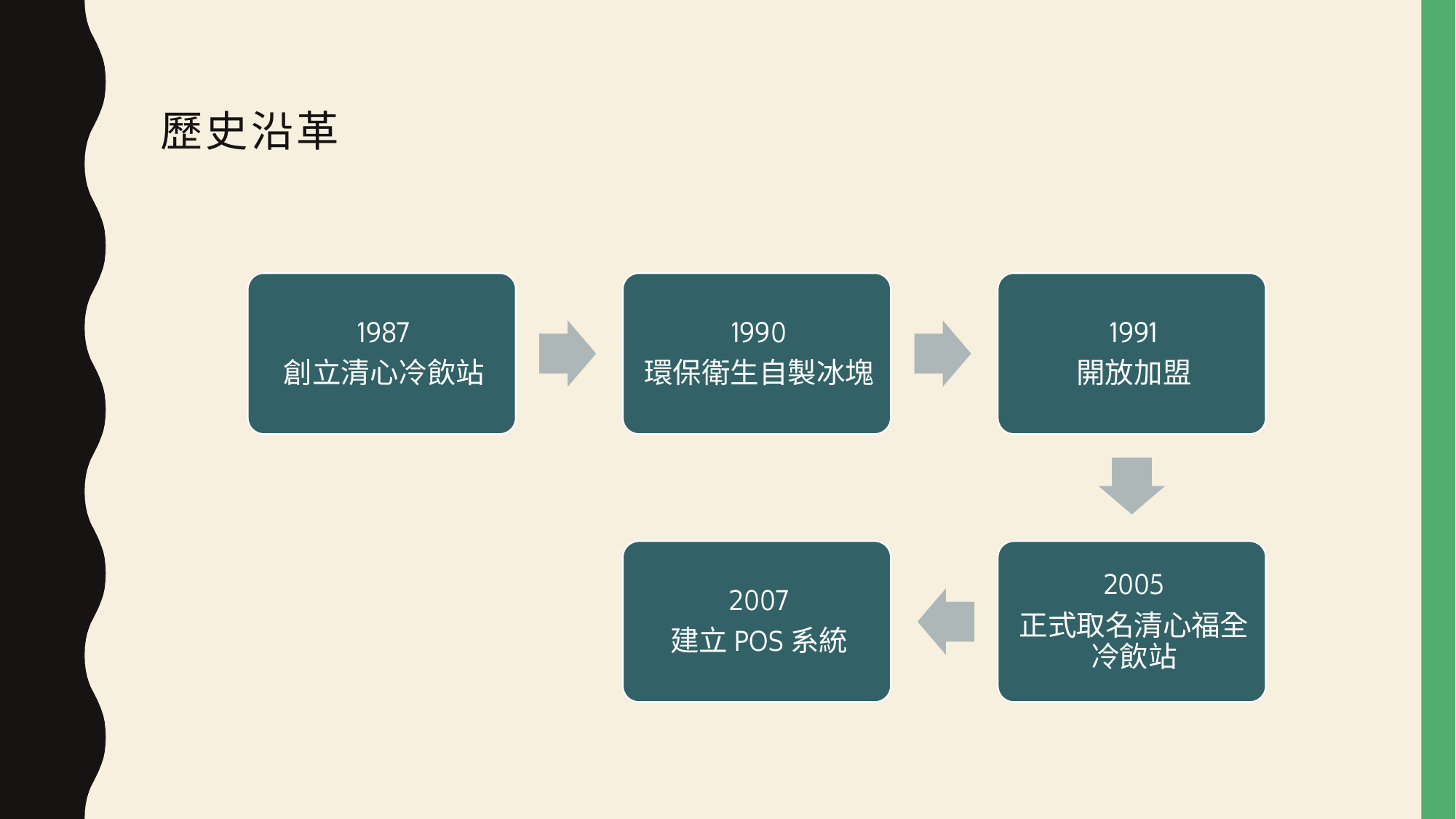

# 歷史沿革
1987
創立清心冷飲站

1990
環保衛生自製冰塊

1991
開放加盟

2005
正式取名清心福全冷飲站

2007
建立POS系統